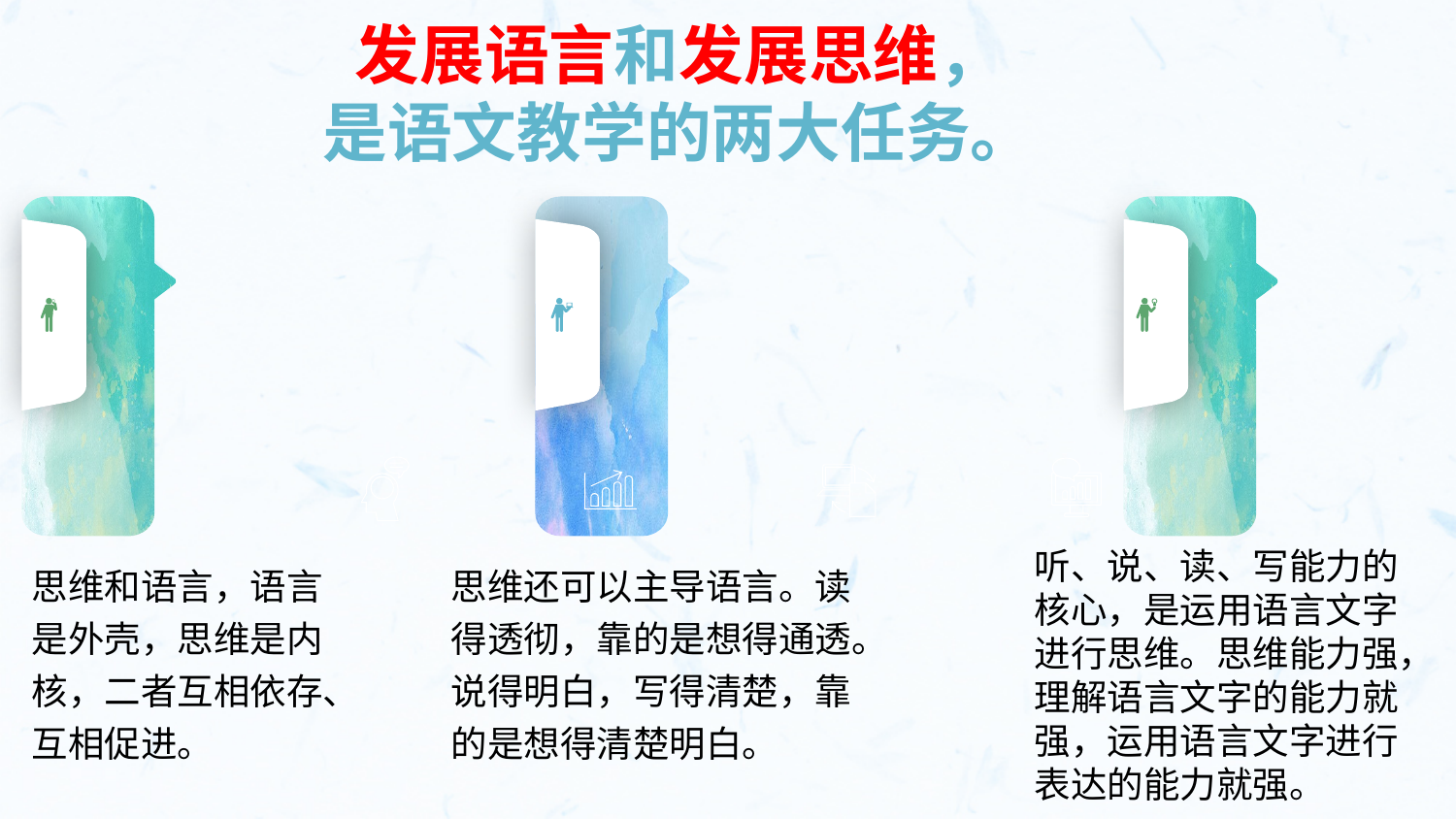

发展语言和发展思维，
是语文教学的两大任务。

听、说、读、写能力的核心，是运用语言文字进行思维。思维能力强，理解语言文字的能力就强，运用语言文字进行表达的能力就强。
思维和语言，语言是外壳，思维是内核，二者互相依存、互相促进。
思维还可以主导语言。读得透彻，靠的是想得通透。说得明白，写得清楚，靠的是想得清楚明白。